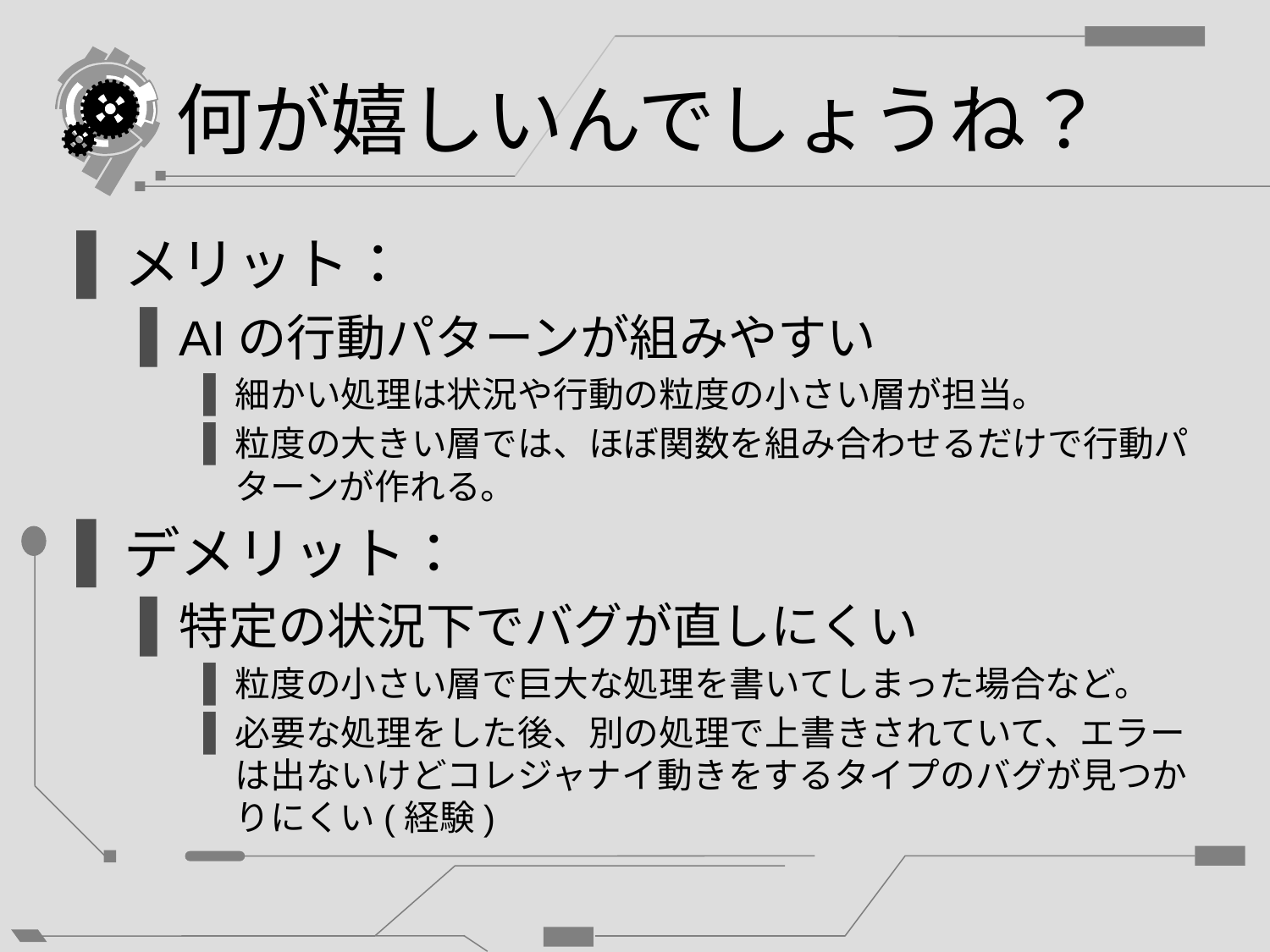

# 何が嬉しいんでしょうね？

メリット：
AIの行動パターンが組みやすい
細かい処理は状況や行動の粒度の小さい層が担当。
粒度の大きい層では、ほぼ関数を組み合わせるだけで行動パターンが作れる。
デメリット：
特定の状況下でバグが直しにくい
粒度の小さい層で巨大な処理を書いてしまった場合など。
必要な処理をした後、別の処理で上書きされていて、エラーは出ないけどコレジャナイ動きをするタイプのバグが見つかりにくい(経験)